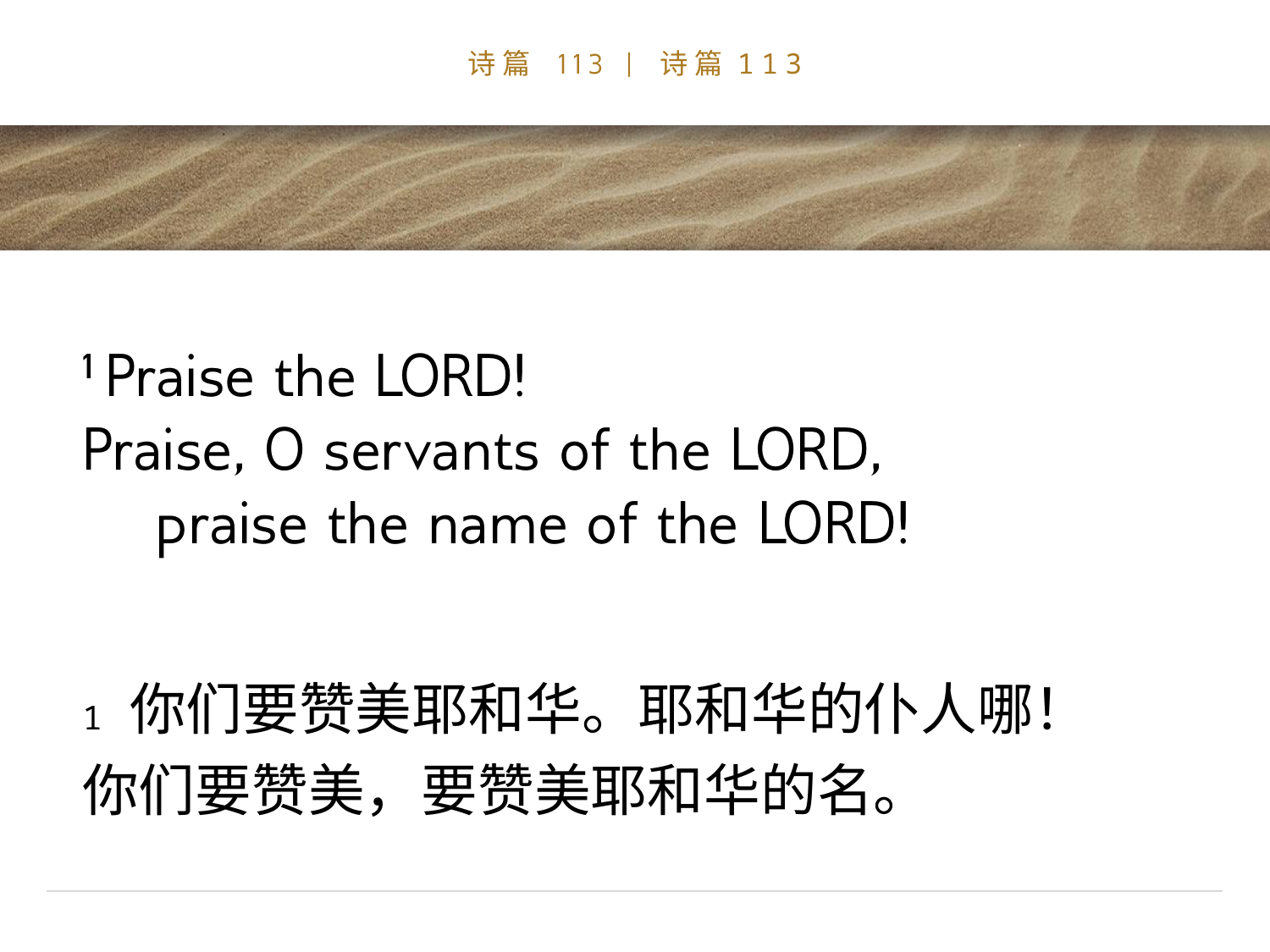

# 诗篇 113 | 诗篇113
1 Praise the Lord!
Praise, O servants of the Lord,
    praise the name of the Lord!
1 你们要赞美耶和华。耶和华的仆人哪！
你们要赞美，要赞美耶和华的名。